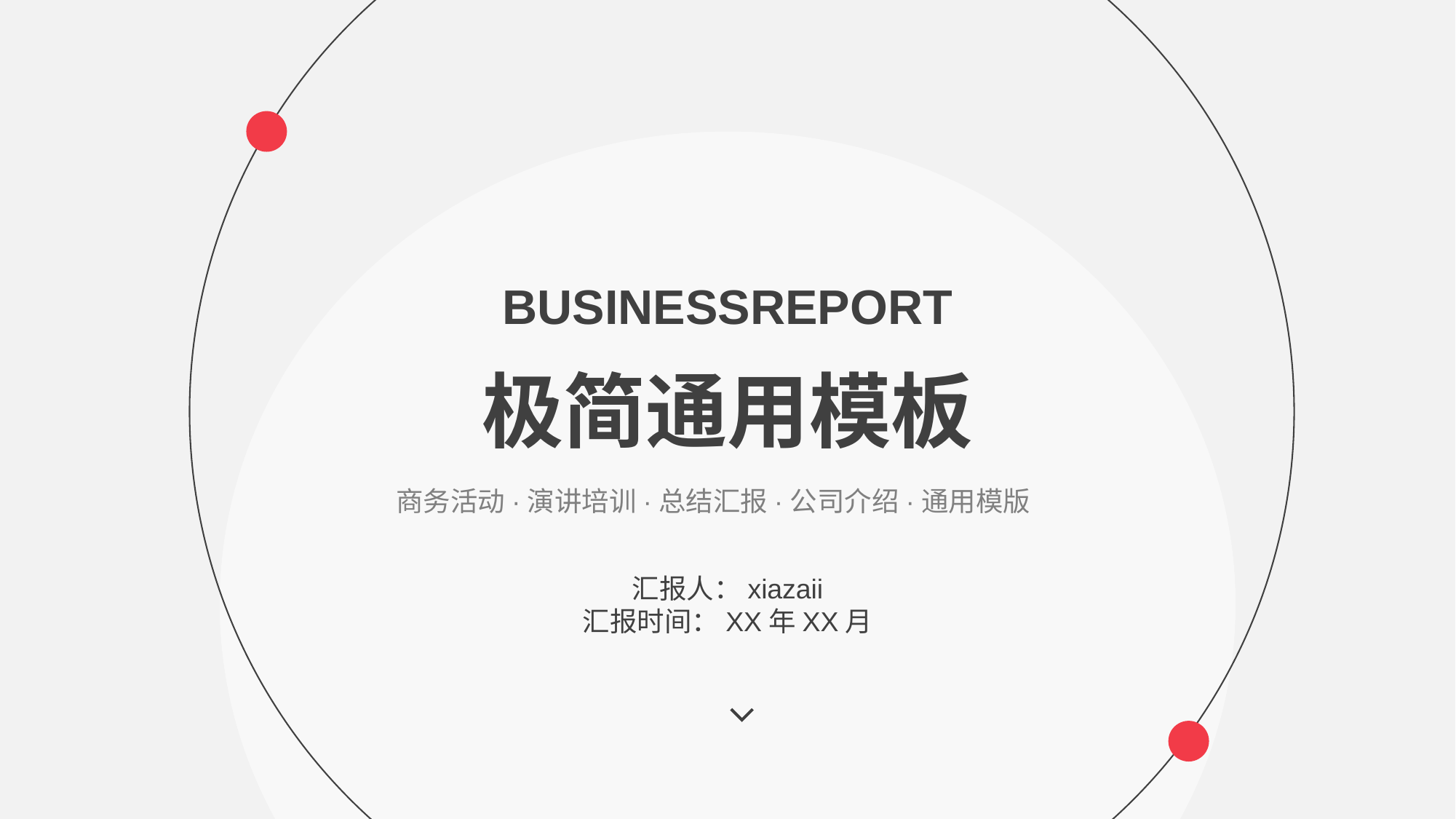

汇报人：xiazaii
汇报时间：XX年XX月
BUSINESSREPORT
极简通用模板
商务活动·演讲培训·总结汇报·公司介绍·通用模版